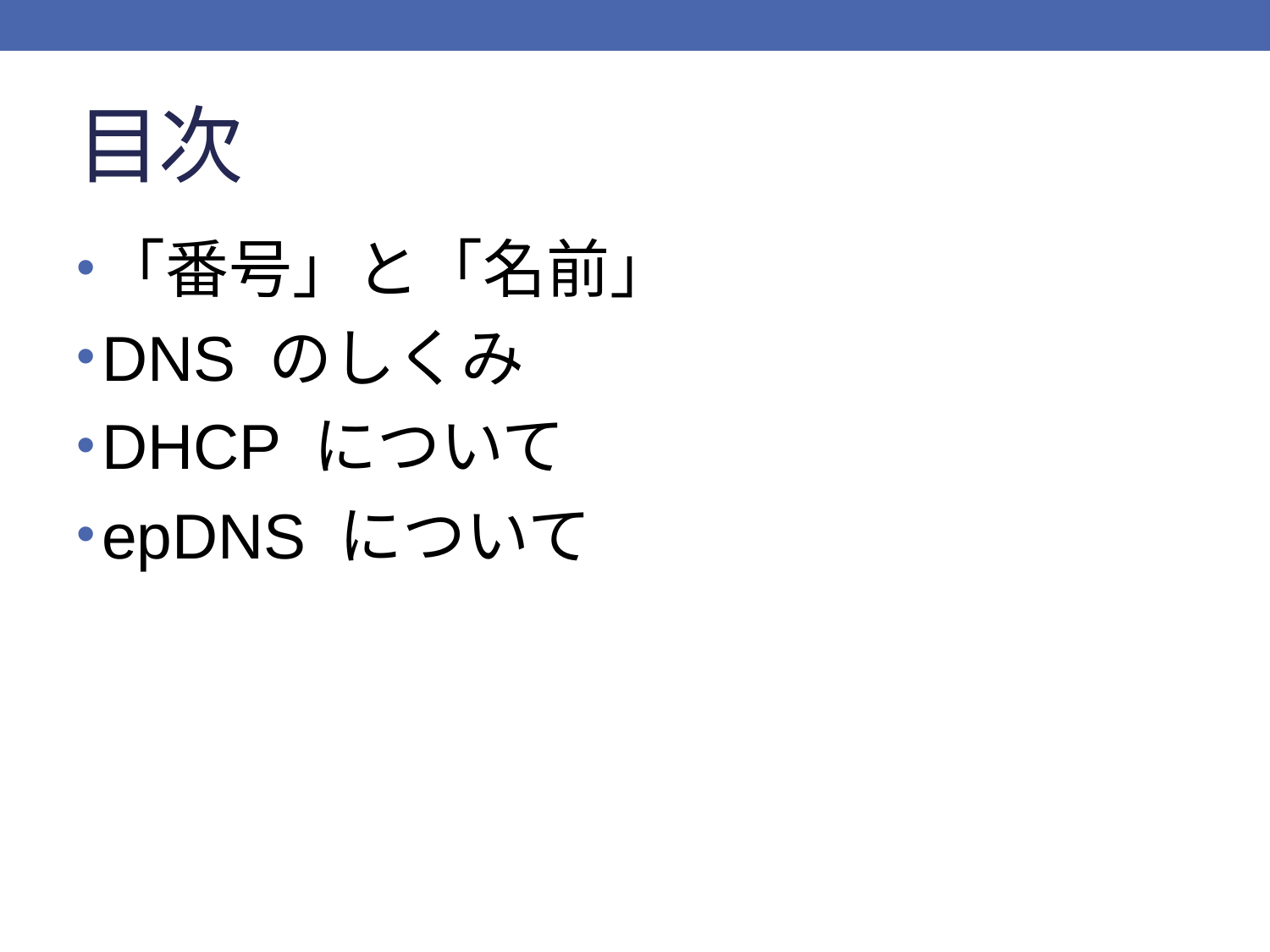

# 目次
「番号」と「名前」
DNS のしくみ
DHCP について
epDNS について